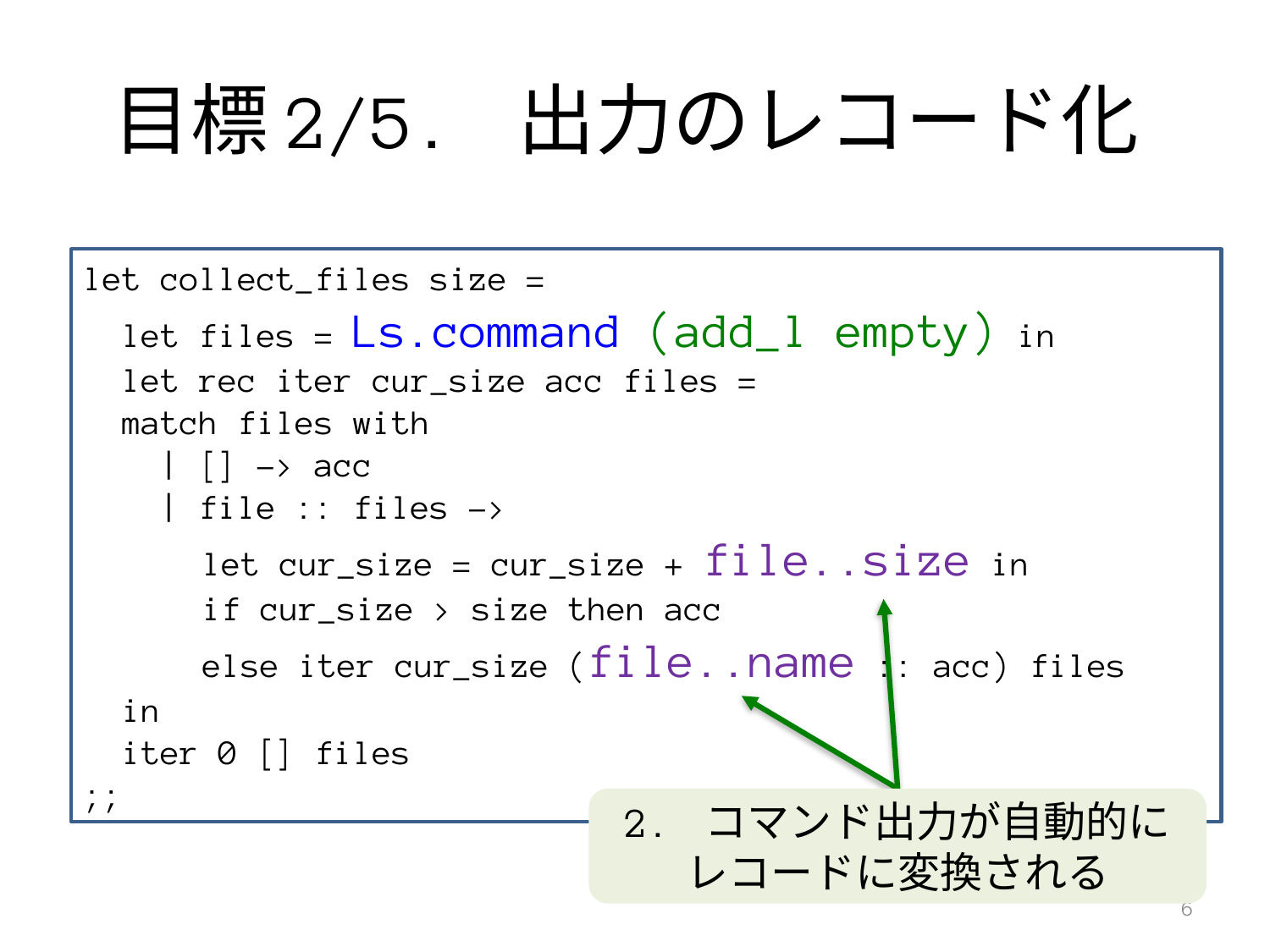

# 目標2/5. 出力のレコード化
let collect_files size =
  let files = Ls.command (add_l empty) in
  let rec iter cur_size acc files =
  match files with
    | [] -> acc
    | file :: files ->
    　　let cur_size = cur_size + file..size in
    　　if cur_size > size then acc
    　　else iter cur_size (file..name :: acc) files
  in
  iter 0 [] files
;;
2. コマンド出力が自動的に
レコードに変換される
6